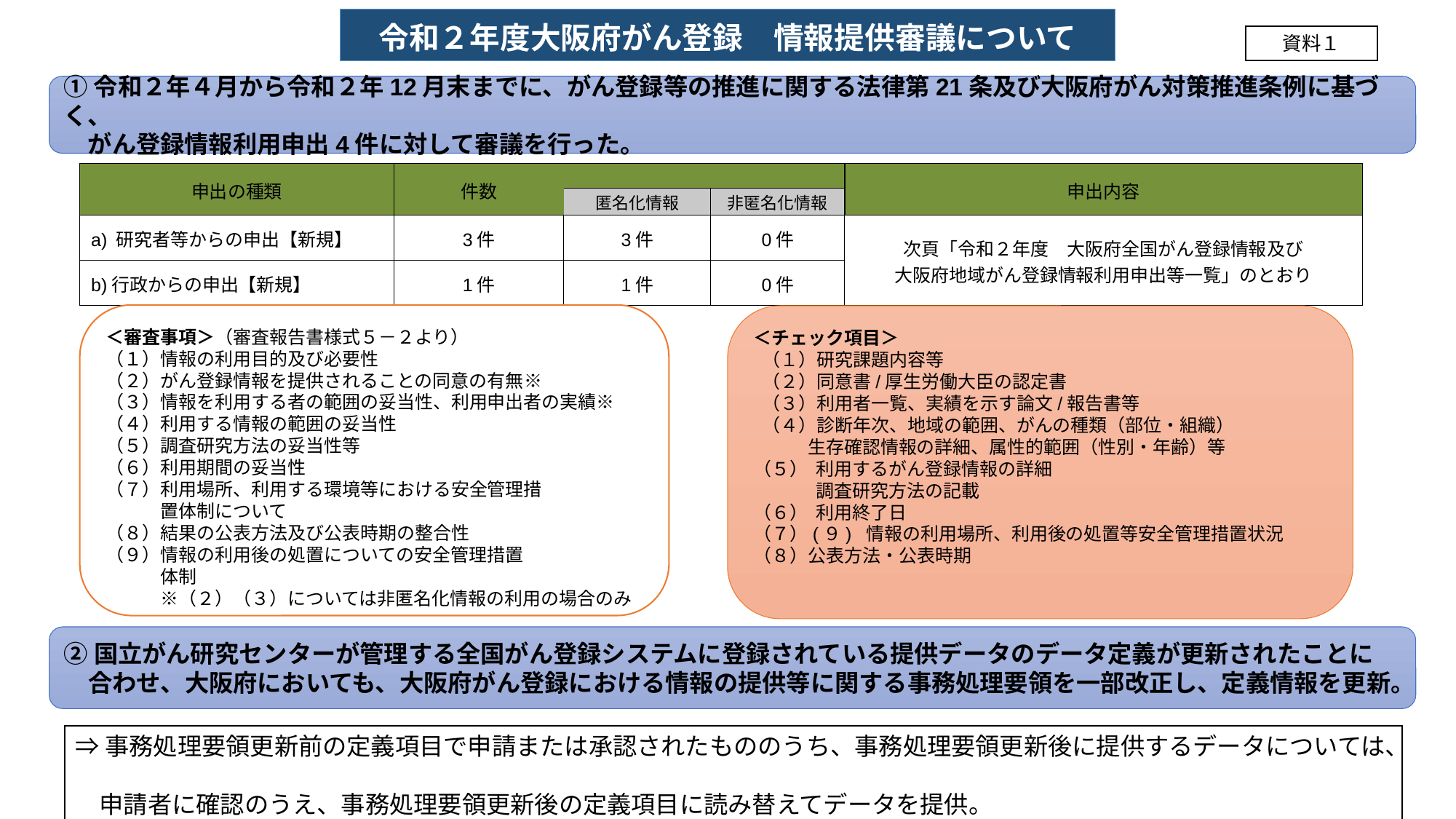

# 令和２年度大阪府がん登録　情報提供審議について
資料１
①令和２年４月から令和２年12月末までに、がん登録等の推進に関する法律第21条及び大阪府がん対策推進条例に基づく、
　がん登録情報利用申出4件に対して審議を行った。
| 申出の種類 | 件数 |  |  | 申出内容 |
| --- | --- | --- | --- | --- |
|  |  | 匿名化情報 | 非匿名化情報 |  |
| a) 研究者等からの申出【新規】 | 3件 | 3件 | 0件 | 次頁「令和２年度　大阪府全国がん登録情報及び 大阪府地域がん登録情報利用申出等一覧」のとおり |
| b)行政からの申出【新規】 | 1件 | 1件 | 0件 |  |
＜審査事項＞（審査報告書様式５－２より）
（１）情報の利用目的及び必要性
（２）がん登録情報を提供されることの同意の有無※
（３）情報を利用する者の範囲の妥当性、利用申出者の実績※
（４）利用する情報の範囲の妥当性
（５）調査研究方法の妥当性等
（６）利用期間の妥当性
（７）利用場所、利用する環境等における安全管理措
　　　置体制について
（８）結果の公表方法及び公表時期の整合性
（９）情報の利用後の処置についての安全管理措置
　　　体制
　　　※（２）（３）については非匿名化情報の利用の場合のみ
＜チェック項目＞
 （１）研究課題内容等
 （２）同意書/厚生労働大臣の認定書
 （３）利用者一覧、実績を示す論文/報告書等
 （４）診断年次、地域の範囲、がんの種類（部位・組織）
　         生存確認情報の詳細、属性的範囲（性別・年齢）等
（５）  利用するがん登録情報の詳細
　　　  調査研究方法の記載
（６）  利用終了日
（７）(９)  情報の利用場所、利用後の処置等安全管理措置状況
（８）公表方法・公表時期
②国立がん研究センターが管理する全国がん登録システムに登録されている提供データのデータ定義が更新されたことに
　合わせ、大阪府においても、大阪府がん登録における情報の提供等に関する事務処理要領を一部改正し、定義情報を更新。
⇒事務処理要領更新前の定義項目で申請または承認されたもののうち、事務処理要領更新後に提供するデータについては、
　申請者に確認のうえ、事務処理要領更新後の定義項目に読み替えてデータを提供。